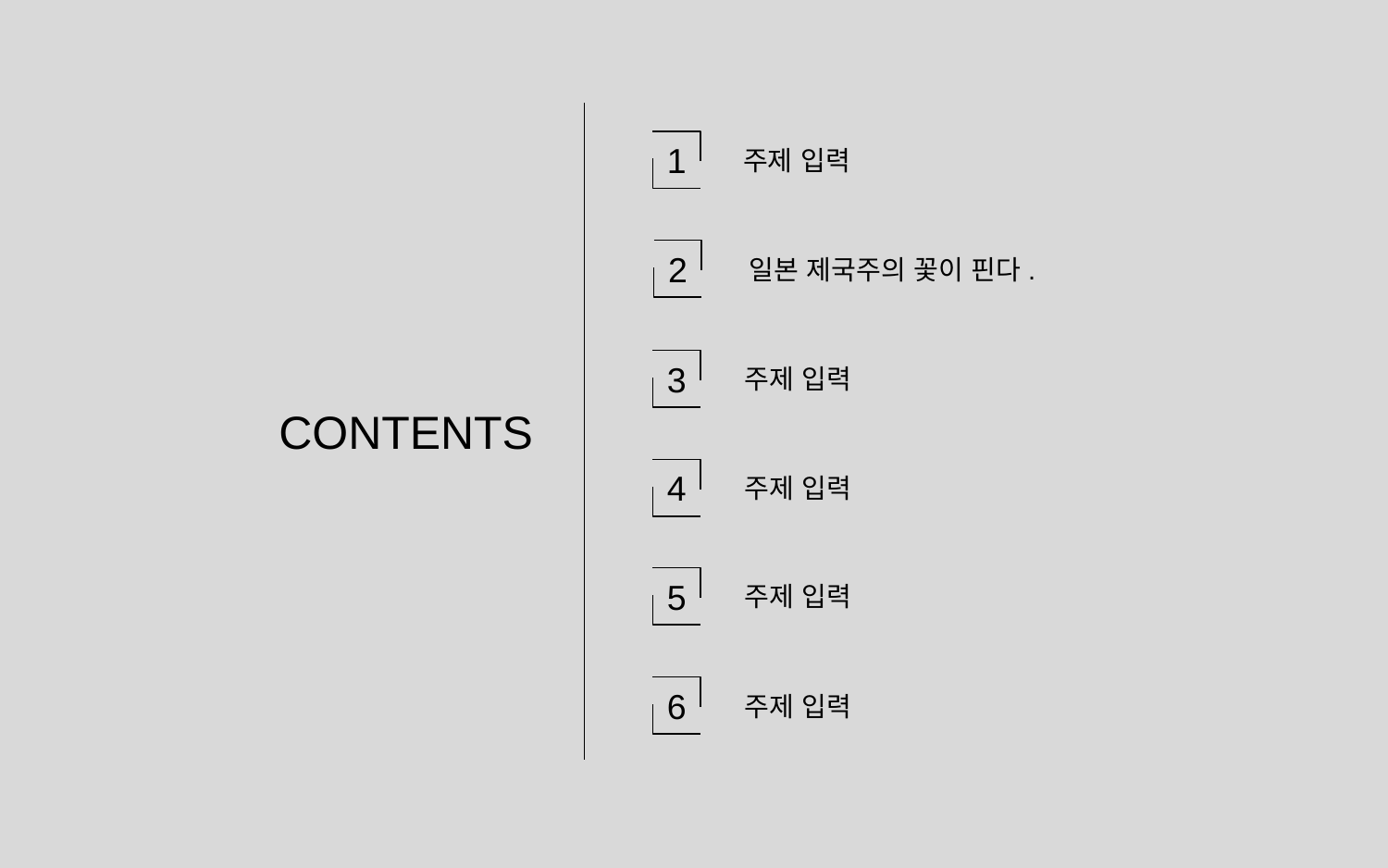

1
주제 입력

2
일본 제국주의 꽃이 핀다.

3
주제 입력
CONTENTS
4

주제 입력

5
주제 입력

6
주제 입력